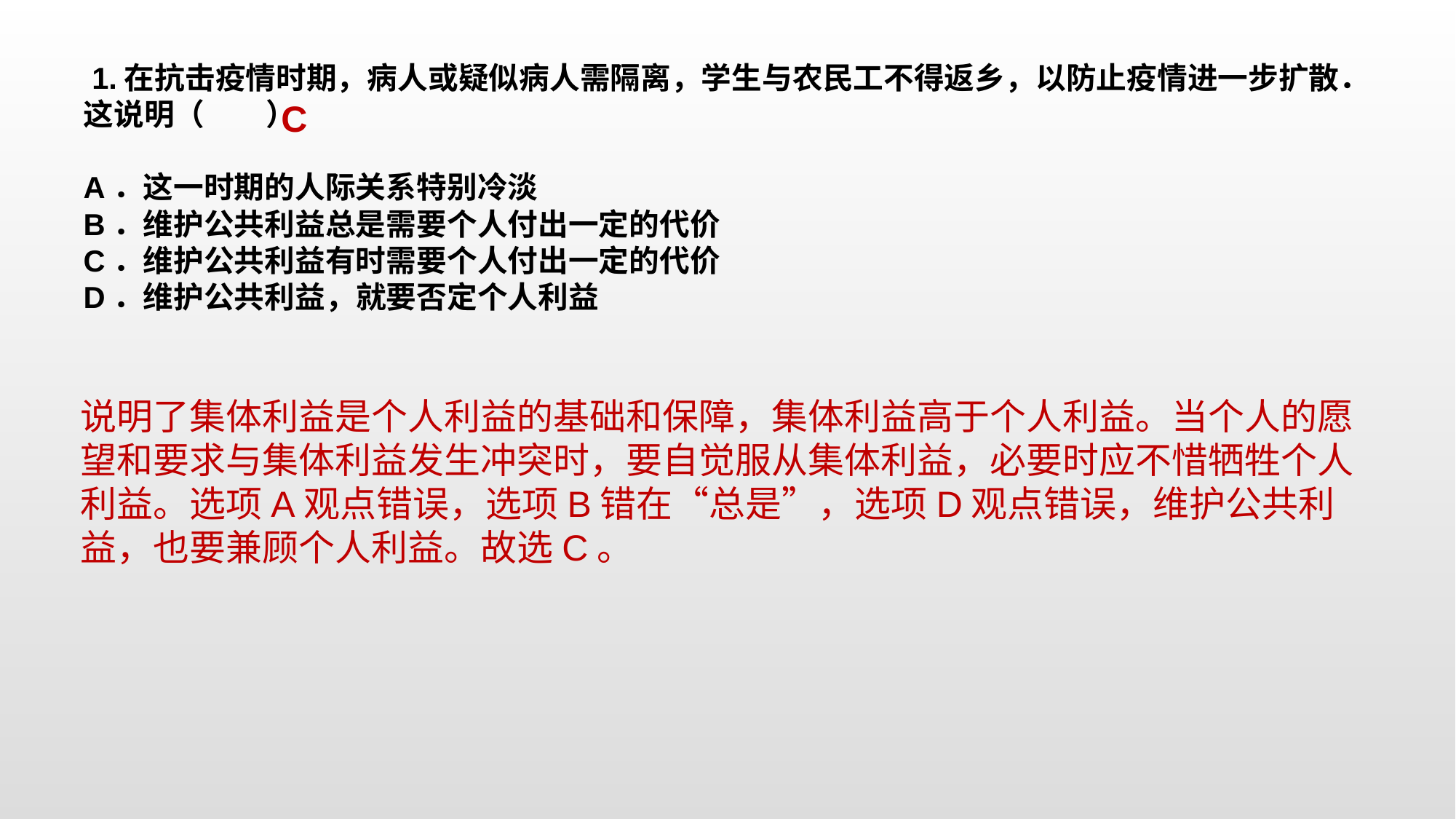

1.在抗击疫情时期，病人或疑似病人需隔离，学生与农民工不得返乡，以防止疫情进一步扩散．这说明（　　）

A．这一时期的人际关系特别冷淡
B．维护公共利益总是需要个人付出一定的代价
C．维护公共利益有时需要个人付出一定的代价
D．维护公共利益，就要否定个人利益

C
说明了集体利益是个人利益的基础和保障，集体利益高于个人利益。当个人的愿望和要求与集体利益发生冲突时，要自觉服从集体利益，必要时应不惜牺牲个人利益。选项A观点错误，选项B错在“总是”，选项D观点错误，维护公共利益，也要兼顾个人利益。故选C。